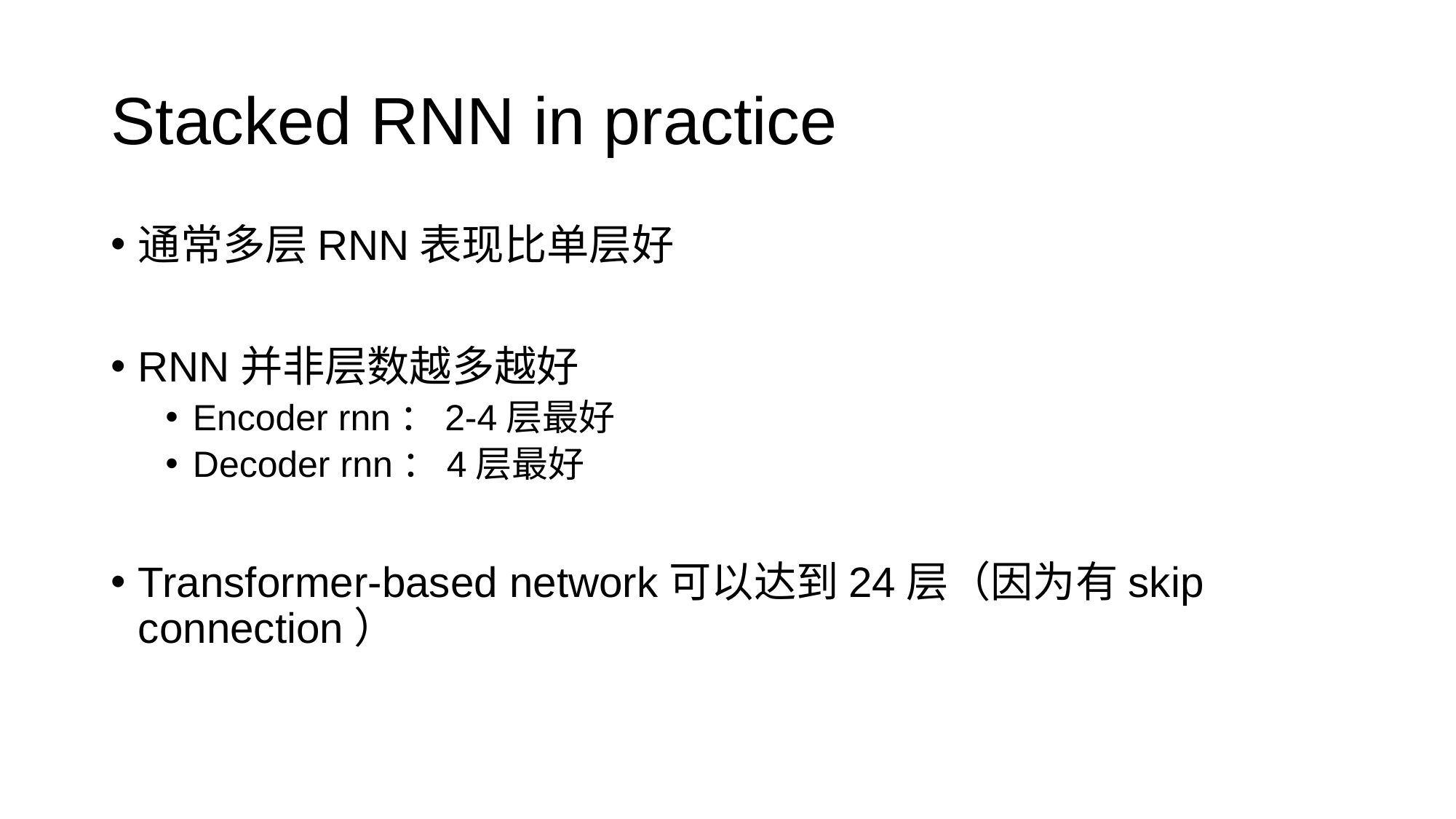

# Stacked RNN in practice
通常多层RNN表现比单层好

RNN并非层数越多越好
Encoder rnn：2-4层最好
Decoder rnn：4层最好

Transformer-based network可以达到24层（因为有skip connection）